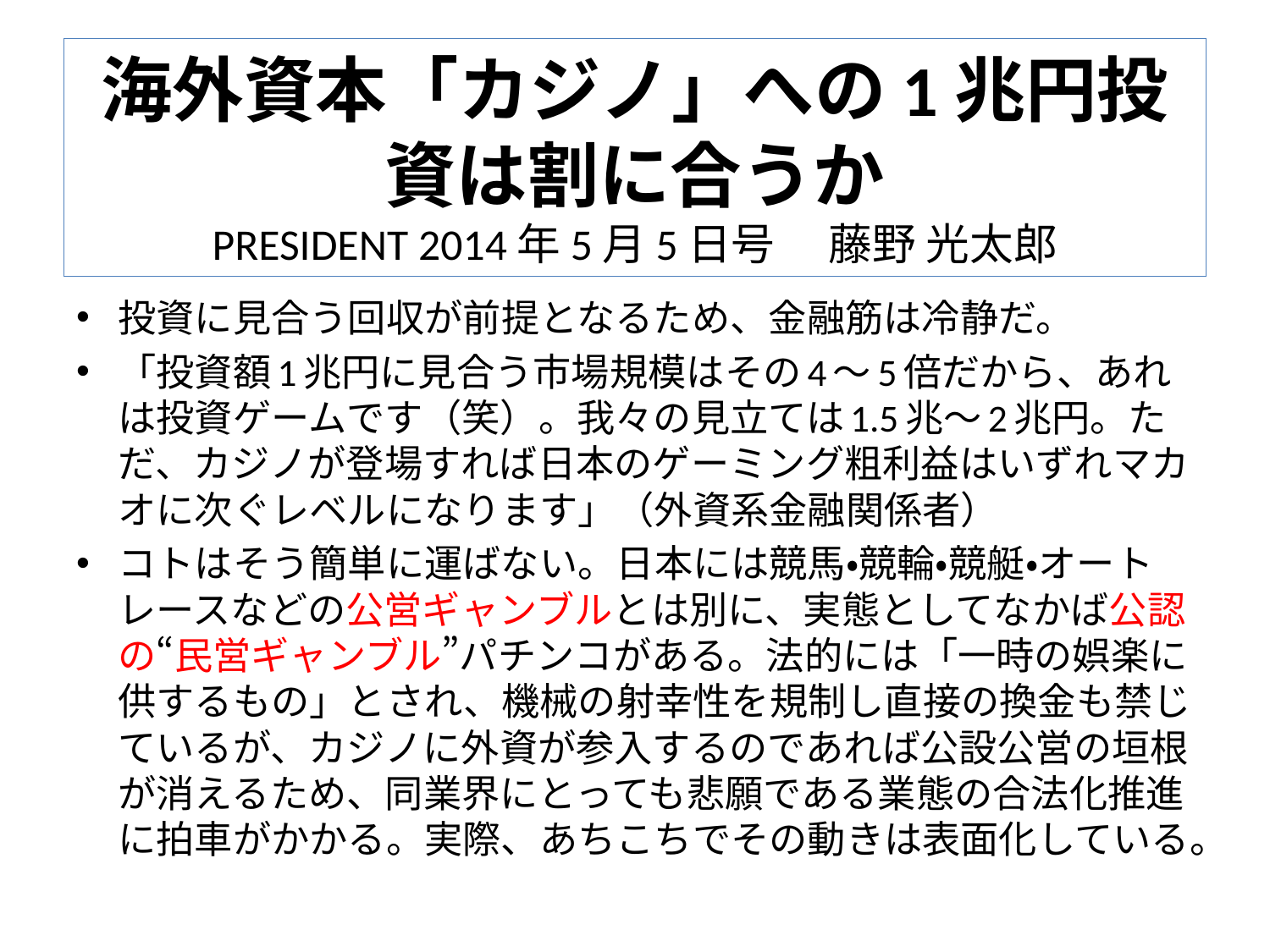

# 海外資本「カジノ」への1兆円投資は割に合うか PRESIDENT 2014年5月5日号 　藤野 光太郎
投資に見合う回収が前提となるため、金融筋は冷静だ。
「投資額1兆円に見合う市場規模はその4～5倍だから、あれは投資ゲームです（笑）。我々の見立ては1.5兆～2兆円。ただ、カジノが登場すれば日本のゲーミング粗利益はいずれマカオに次ぐレベルになります」（外資系金融関係者）
コトはそう簡単に運ばない。日本には競馬・競輪・競艇・オートレースなどの公営ギャンブルとは別に、実態としてなかば公認の“民営ギャンブル”パチンコがある。法的には「一時の娯楽に供するもの」とされ、機械の射幸性を規制し直接の換金も禁じているが、カジノに外資が参入するのであれば公設公営の垣根が消えるため、同業界にとっても悲願である業態の合法化推進に拍車がかかる。実際、あちこちでその動きは表面化している。